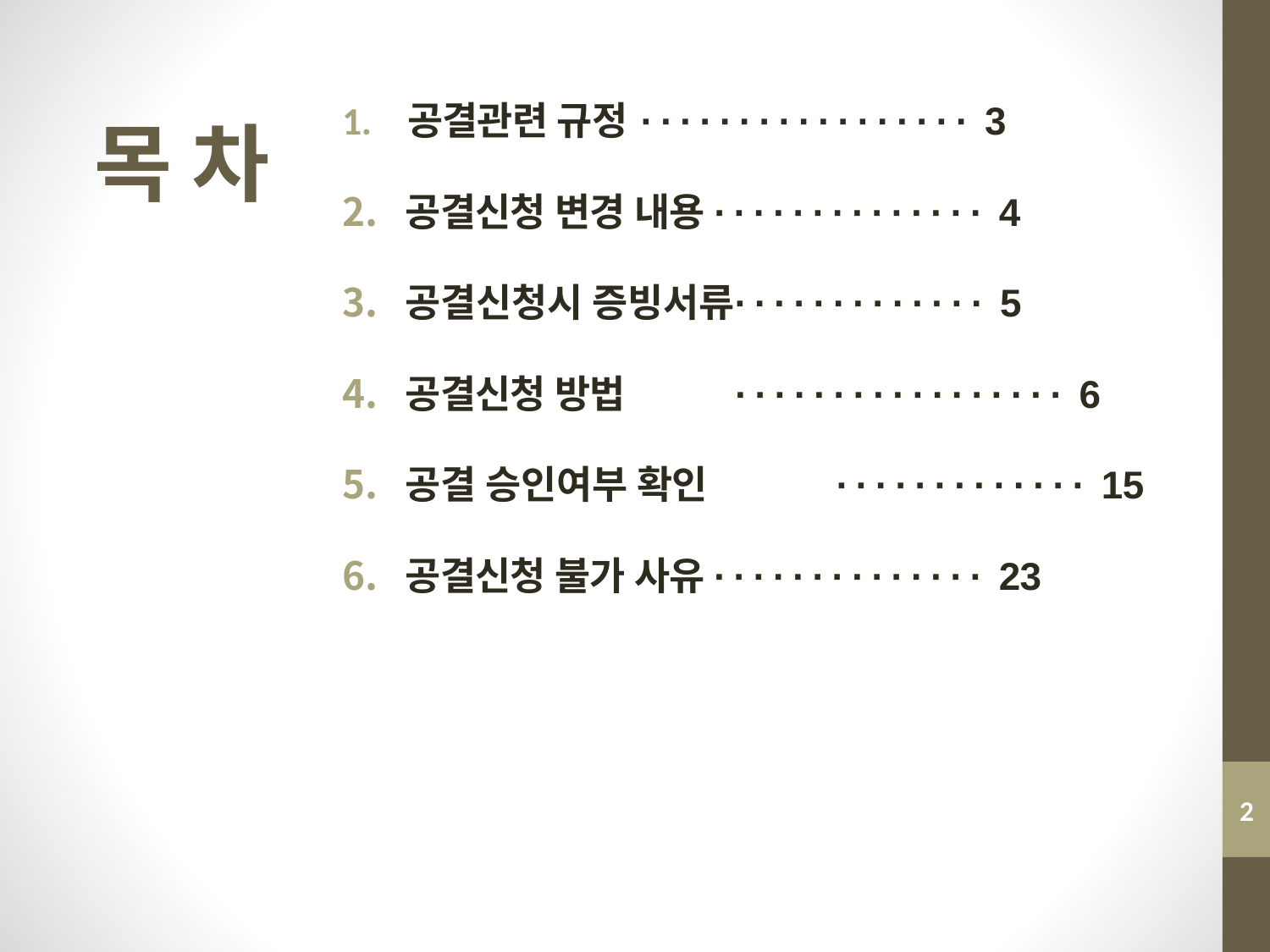

1.	공결관련 규정 ∙ ∙ ∙ ∙ ∙ ∙ ∙ ∙ ∙ ∙ ∙ ∙ ∙ ∙ ∙ ∙ ∙ 3
공결신청 변경 내용 ∙ ∙ ∙ ∙ ∙ ∙ ∙ ∙ ∙ ∙ ∙ ∙ ∙ ∙ 4
공결신청시 증빙서류∙ ∙ ∙ ∙ ∙ ∙ ∙ ∙ ∙ ∙ ∙ ∙ ∙ 5
공결신청 방법	∙ ∙ ∙ ∙ ∙ ∙ ∙ ∙ ∙ ∙ ∙ ∙ ∙ ∙ ∙ ∙ ∙ 6
공결 승인여부 확인	∙ ∙ ∙ ∙ ∙ ∙ ∙ ∙ ∙ ∙ ∙ ∙ ∙ 15
공결신청 불가 사유 ∙ ∙ ∙ ∙ ∙ ∙ ∙ ∙ ∙ ∙ ∙ ∙ ∙ ∙ 23
# 목 차
2